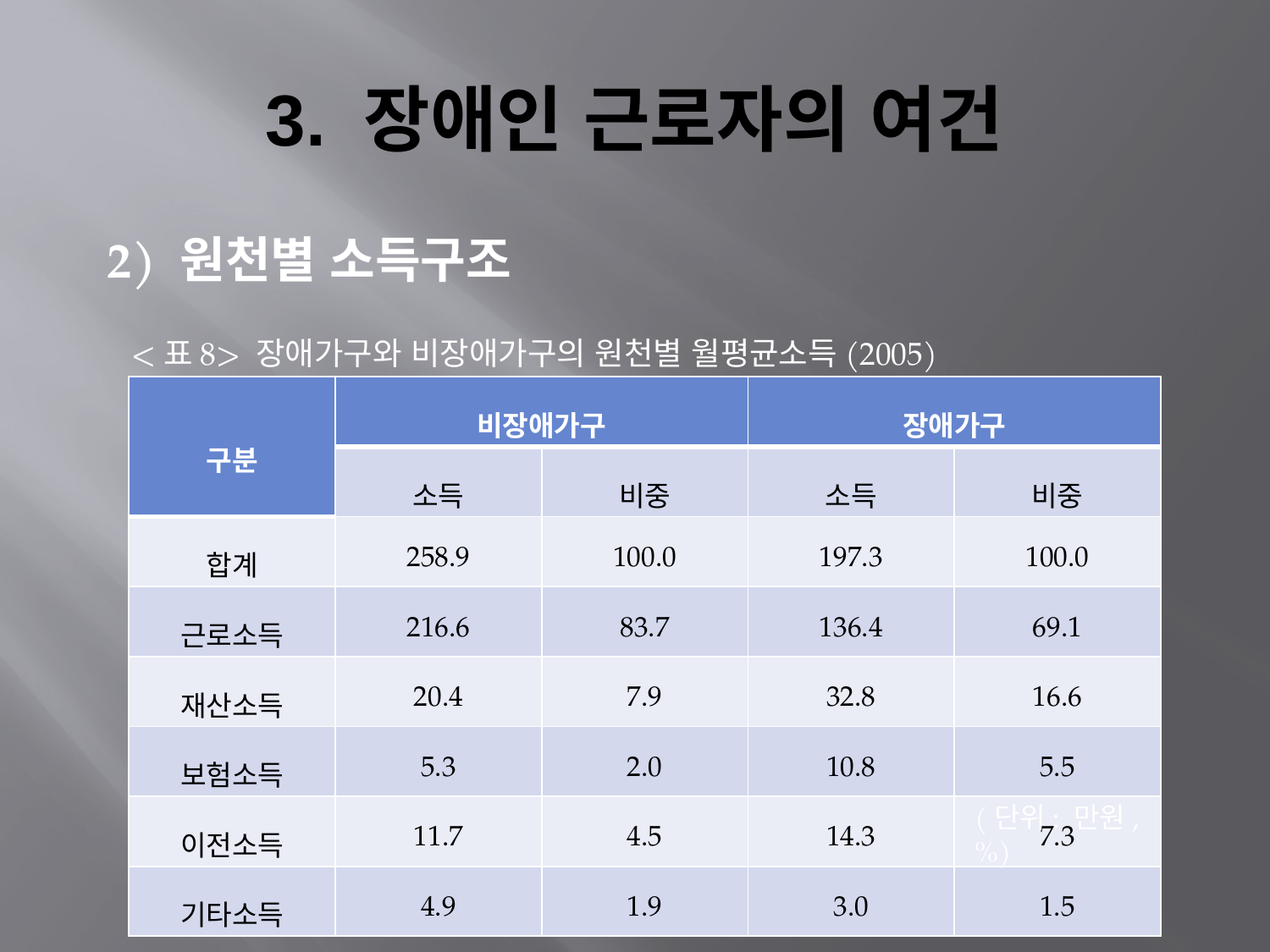

# 3. 장애인 근로자의 여건
 2) 원천별 소득구조

<표8> 장애가구와 비장애가구의 원천별 월평균소득(2005)
| 구분 | 비장애가구 |  | 장애가구 |  |
| --- | --- | --- | --- | --- |
|  | 소득 | 비중 | 소득 | 비중 |
| 합계 | 258.9 | 100.0 | 197.3 | 100.0 |
| 근로소득 | 216.6 | 83.7 | 136.4 | 69.1 |
| 재산소득 | 20.4 | 7.9 | 32.8 | 16.6 |
| 보험소득 | 5.3 | 2.0 | 10.8 | 5.5 |
| 이전소득 | 11.7 | 4.5 | 14.3 | 7.3 |
| 기타소득 | 4.9 | 1.9 | 3.0 | 1.5 |
(단위: 만원, %)